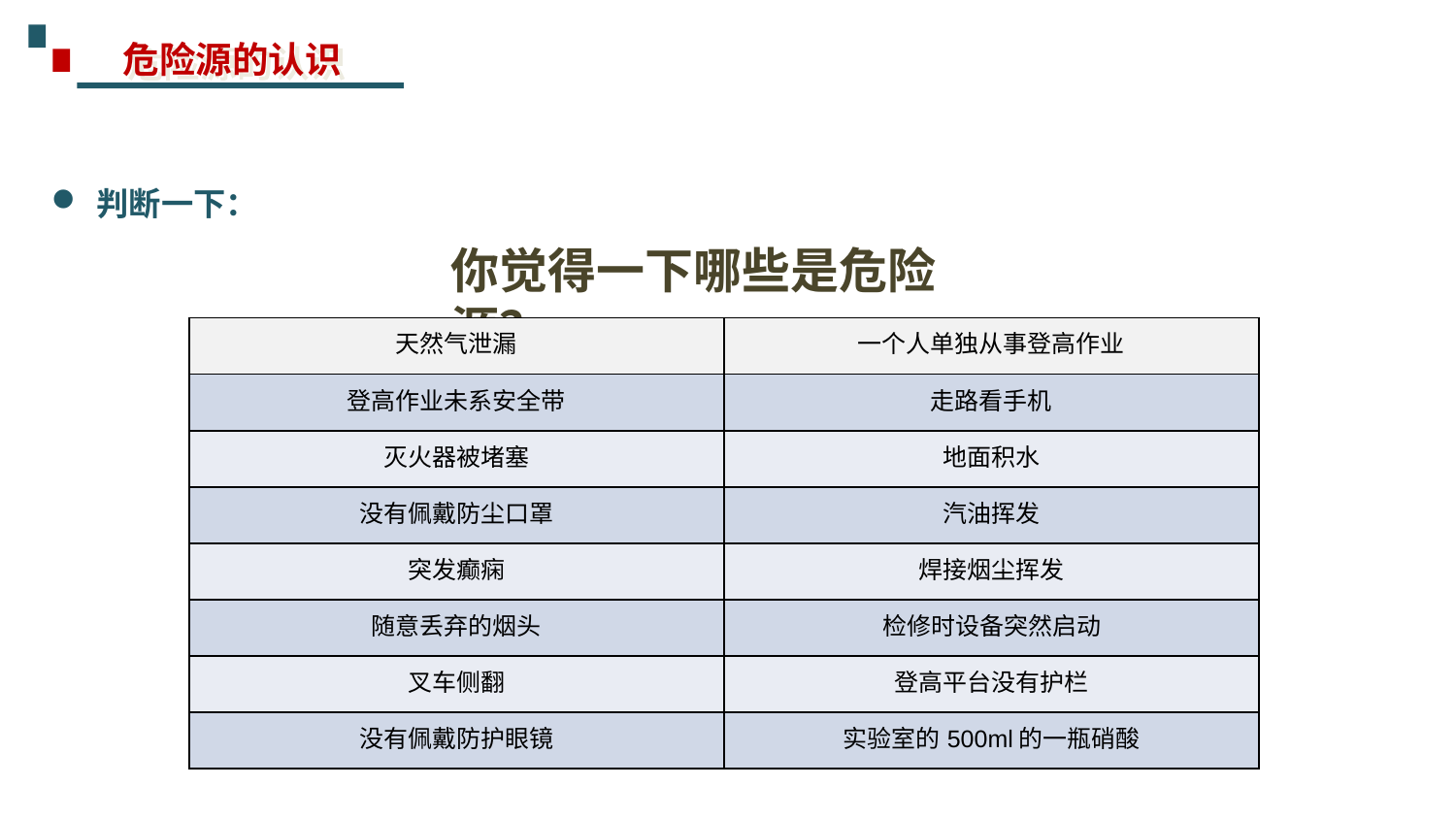

危险源的认识

判断一下：
你觉得一下哪些是危险源？
| 天然气泄漏 | 一个人单独从事登高作业 |
| --- | --- |
| 登高作业未系安全带 | 走路看手机 |
| 灭火器被堵塞 | 地面积水 |
| 没有佩戴防尘口罩 | 汽油挥发 |
| 突发癫痫 | 焊接烟尘挥发 |
| 随意丢弃的烟头 | 检修时设备突然启动 |
| 叉车侧翻 | 登高平台没有护栏 |
| 没有佩戴防护眼镜 | 实验室的500ml的一瓶硝酸 |
10